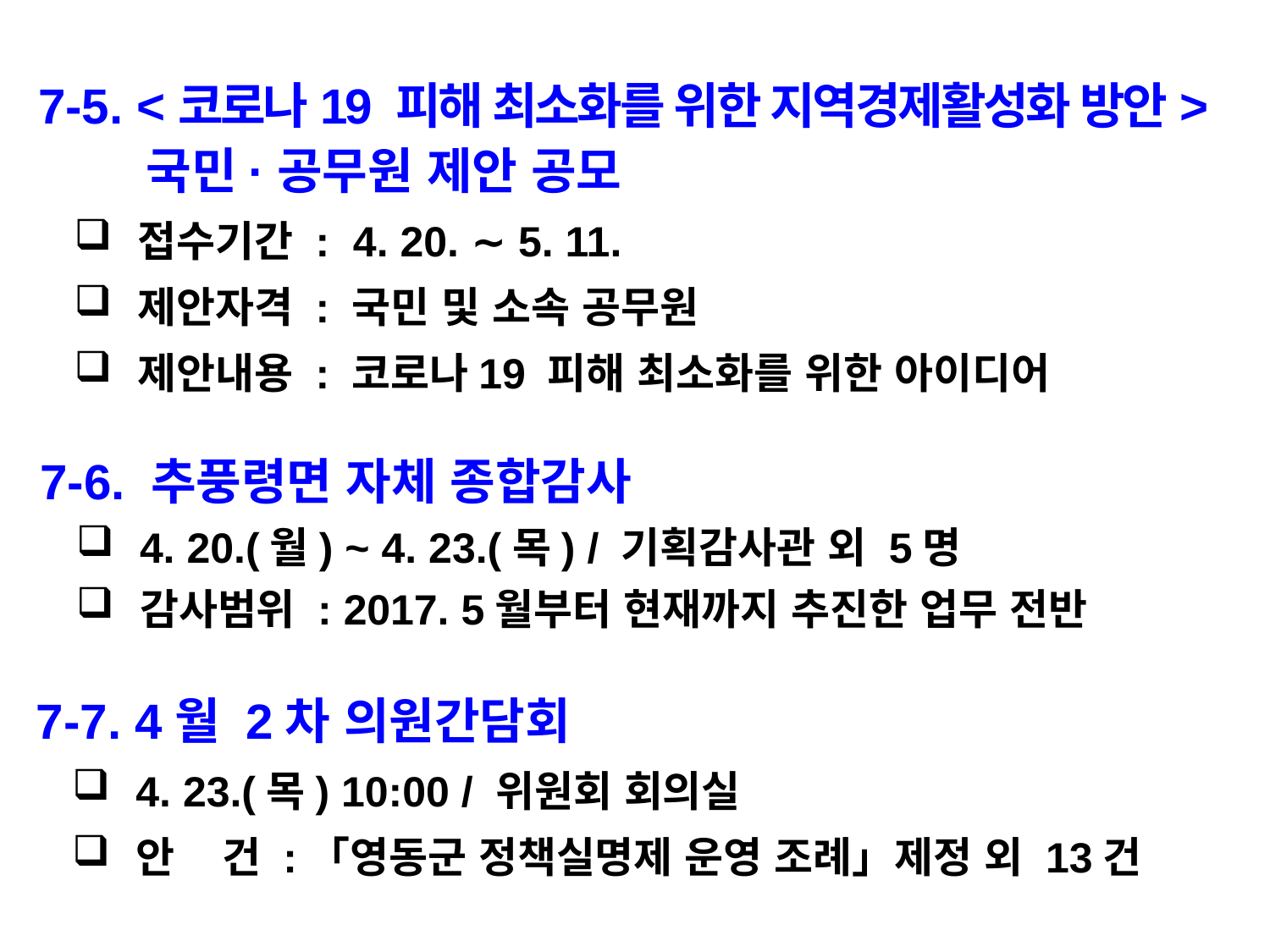

7-5. <코로나19 피해 최소화를 위한 지역경제활성화 방안>
         국민·공무원 제안 공모
접수기간 :  4. 20. ∼ 5. 11.
제안자격 : 국민 및 소속 공무원
제안내용 : 코로나19 피해 최소화를 위한 아이디어

  7-6. 추풍령면 자체 종합감사
4. 20.(월) ~ 4. 23.(목) / 기획감사관 외 5명
감사범위 : 2017. 5월부터 현재까지 추진한 업무 전반
  7-7. 4월 2차 의원간담회
4. 23.(목) 10:00 / 위원회 회의실
안    건 :「영동군 정책실명제 운영 조례」제정 외 13건